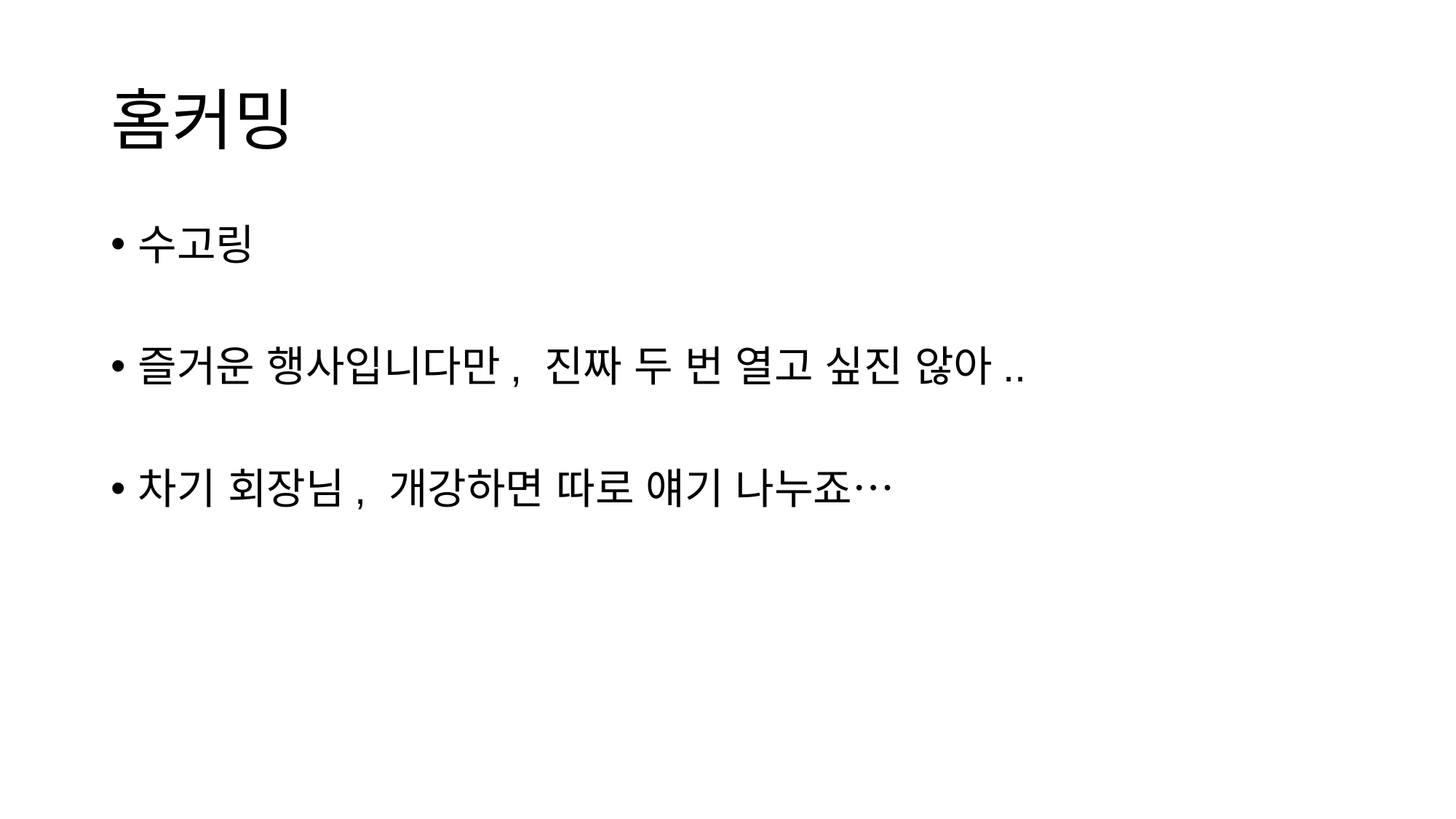

# 홈커밍
수고링

즐거운 행사입니다만, 진짜 두 번 열고 싶진 않아..

차기 회장님, 개강하면 따로 얘기 나누죠…